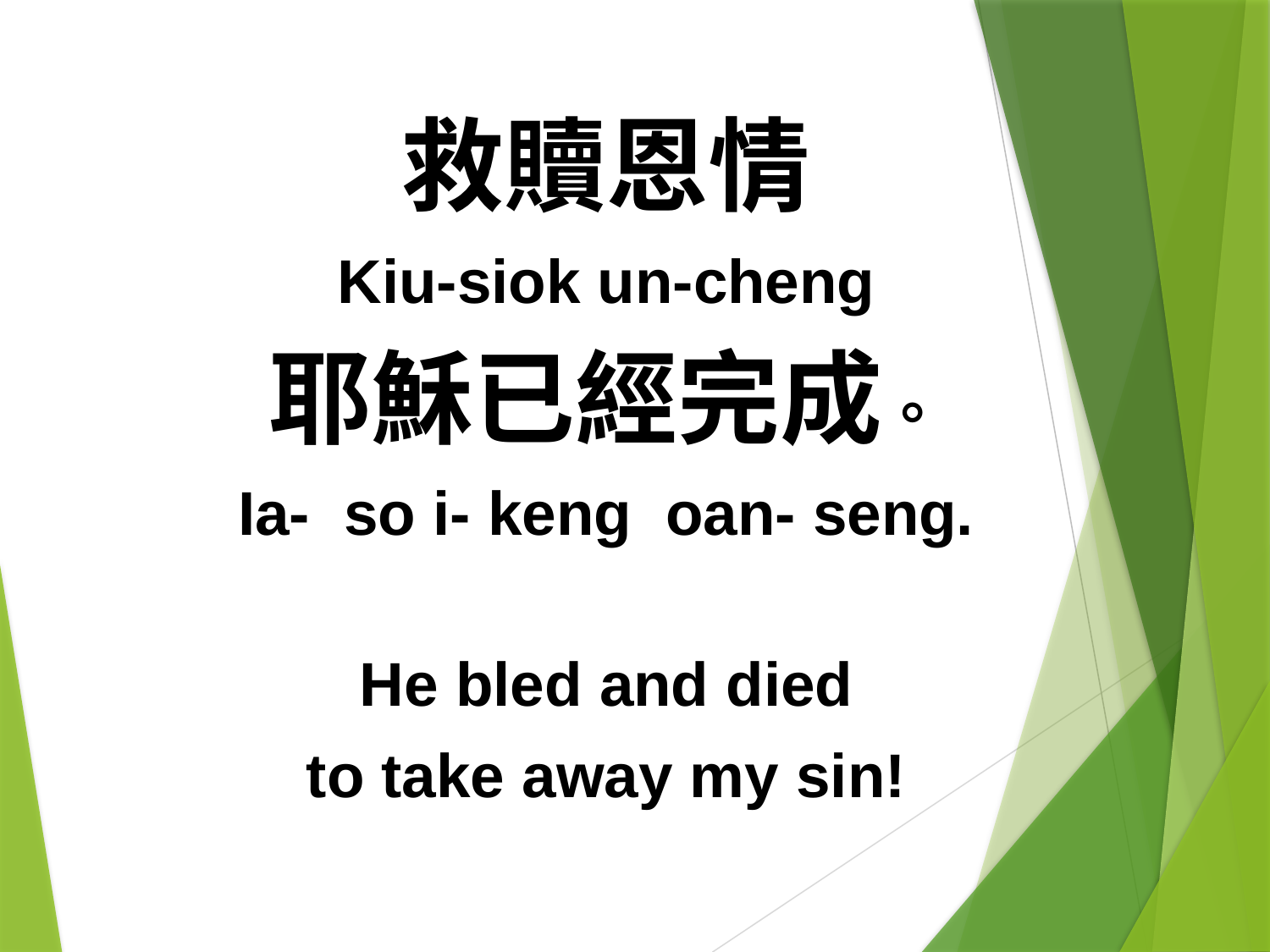

救贖恩情
Kiu-siok un-cheng
耶穌已經完成。
Ia-  so i- keng  oan- seng.

He bled and died
to take away my sin!